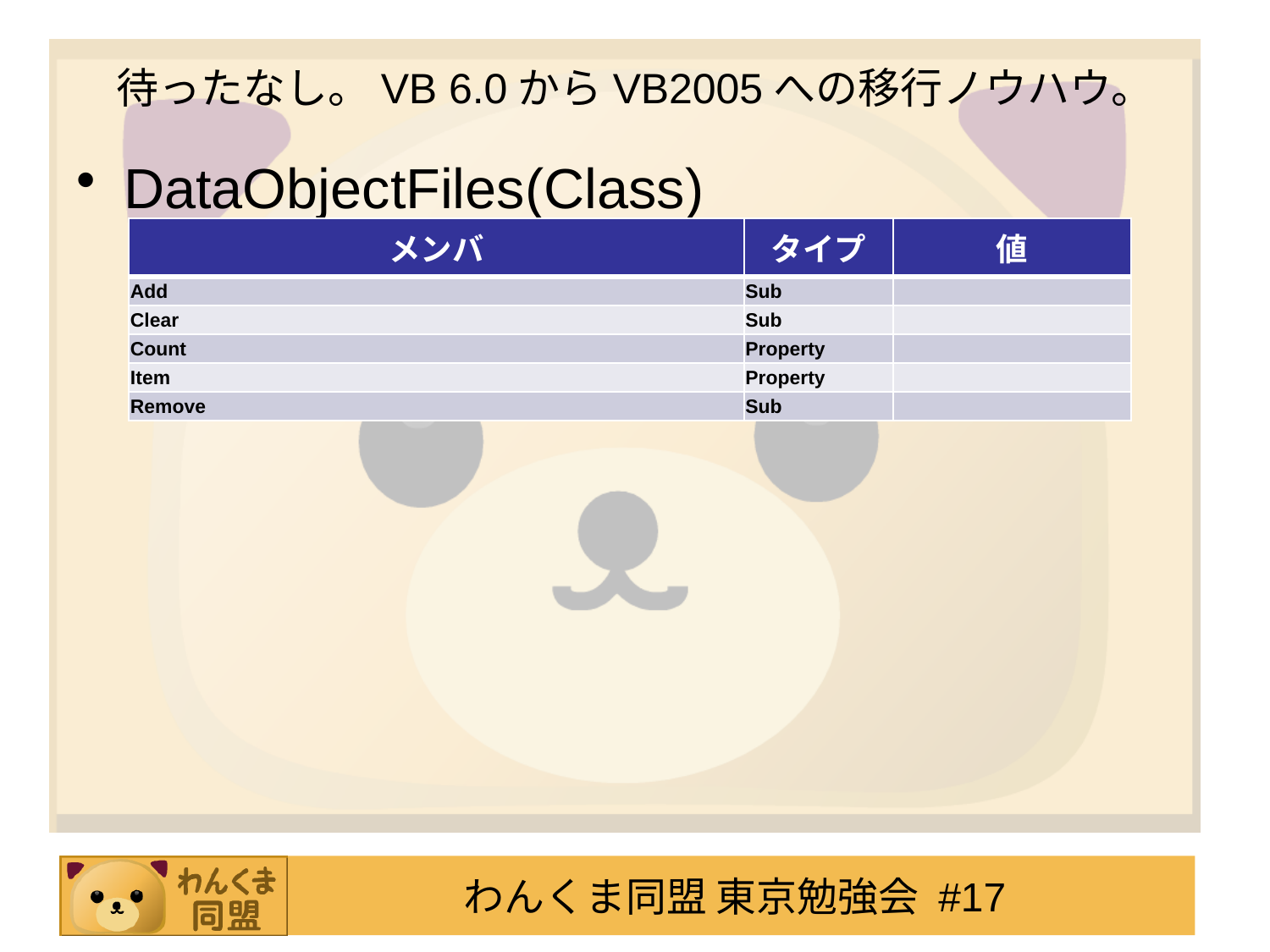

# 待ったなし。VB 6.0からVB2005への移行ノウハウ。
DataObjectFiles(Class)

| メンバ | タイプ | 値 |
| --- | --- | --- |
| Add | Sub |  |
| Clear | Sub |  |
| Count | Property |  |
| Item | Property |  |
| Remove | Sub |  |